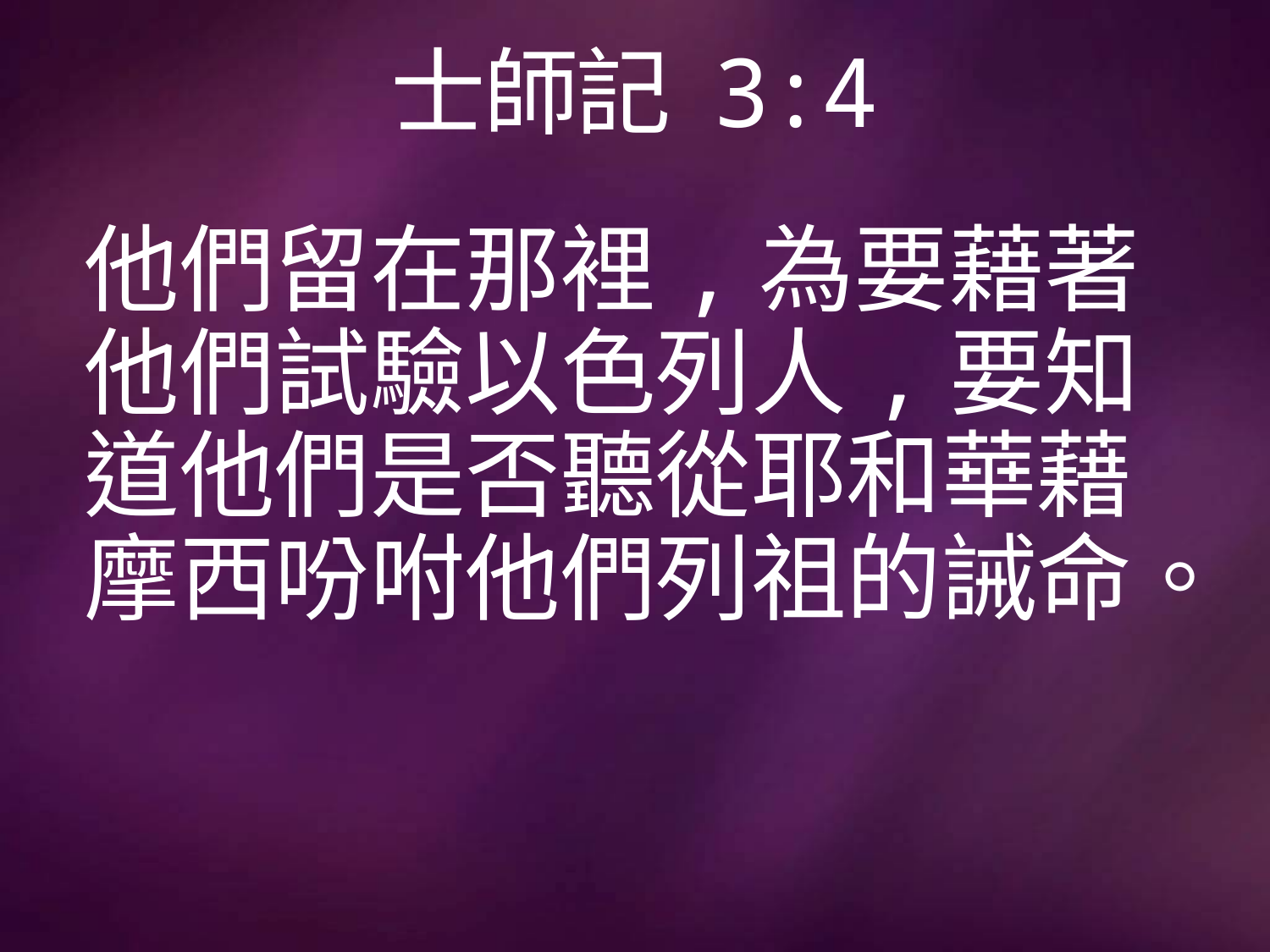

# 士師記 3:4
他們留在那裡,為要藉著他們試驗以色列人,要知道他們是否聽從耶和華藉摩西吩咐他們列祖的誡命。